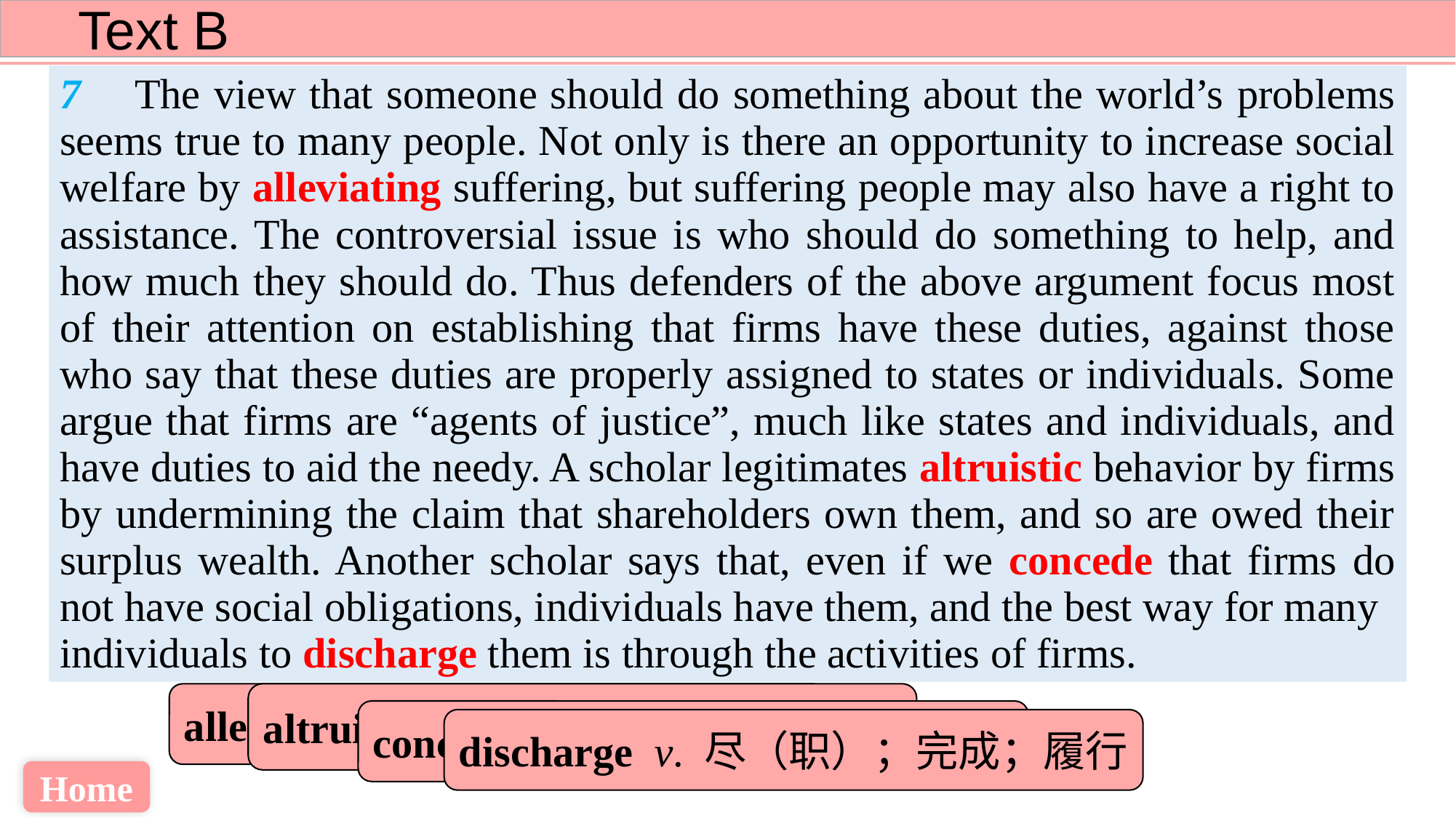

7    The view that someone should do something about the world’s problems seems true to many people. Not only is there an opportunity to increase social welfare by alleviating suffering, but suffering people may also have a right to assistance. The controversial issue is who should do something to help, and how much they should do. Thus defenders of the above argument focus most of their attention on establishing that firms have these duties, against those who say that these duties are properly assigned to states or individuals. Some argue that firms are “agents of justice”, much like states and individuals, and have duties to aid the needy. A scholar legitimates altruistic behavior by firms by undermining the claim that shareholders own them, and so are owed their surplus wealth. Another scholar says that, even if we concede that firms do not have social obligations, individuals have them, and the best way for many
individuals to discharge them is through the activities of firms.

alleviate  v. 减轻；缓和
altruistic  a. 利他主义的；无私的
concede  v. 承认
discharge  v. 尽（职）；完成；履行